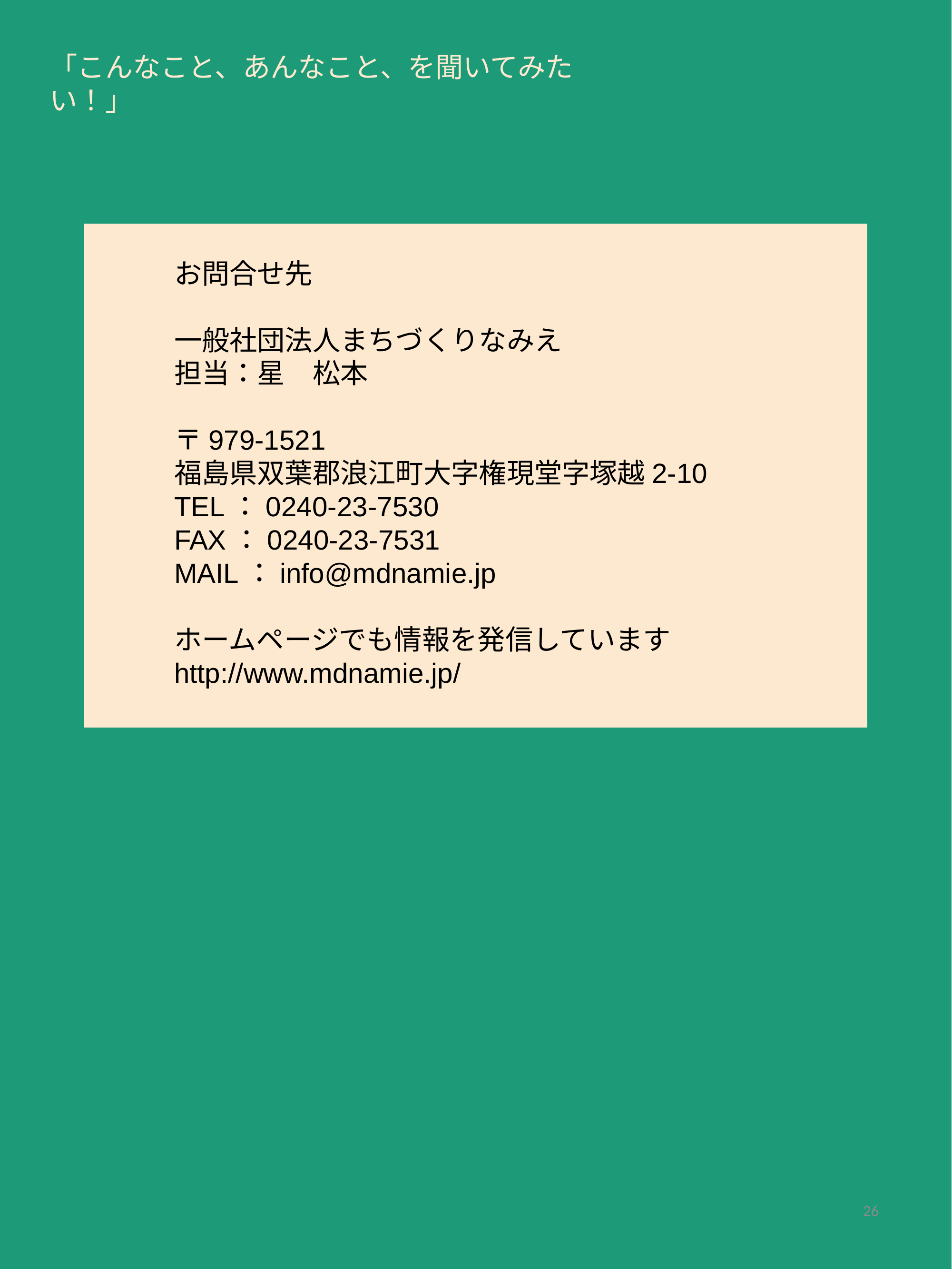

「こんなこと、あんなこと、を聞いてみたい！」

お問合せ先

一般社団法人まちづくりなみえ
担当：星　松本

〒979-1521
福島県双葉郡浪江町大字権現堂字塚越2-10
TEL：0240-23-7530
FAX：0240-23-7531
MAIL：info@mdnamie.jp

ホームページでも情報を発信しています
http://www.mdnamie.jp/
26